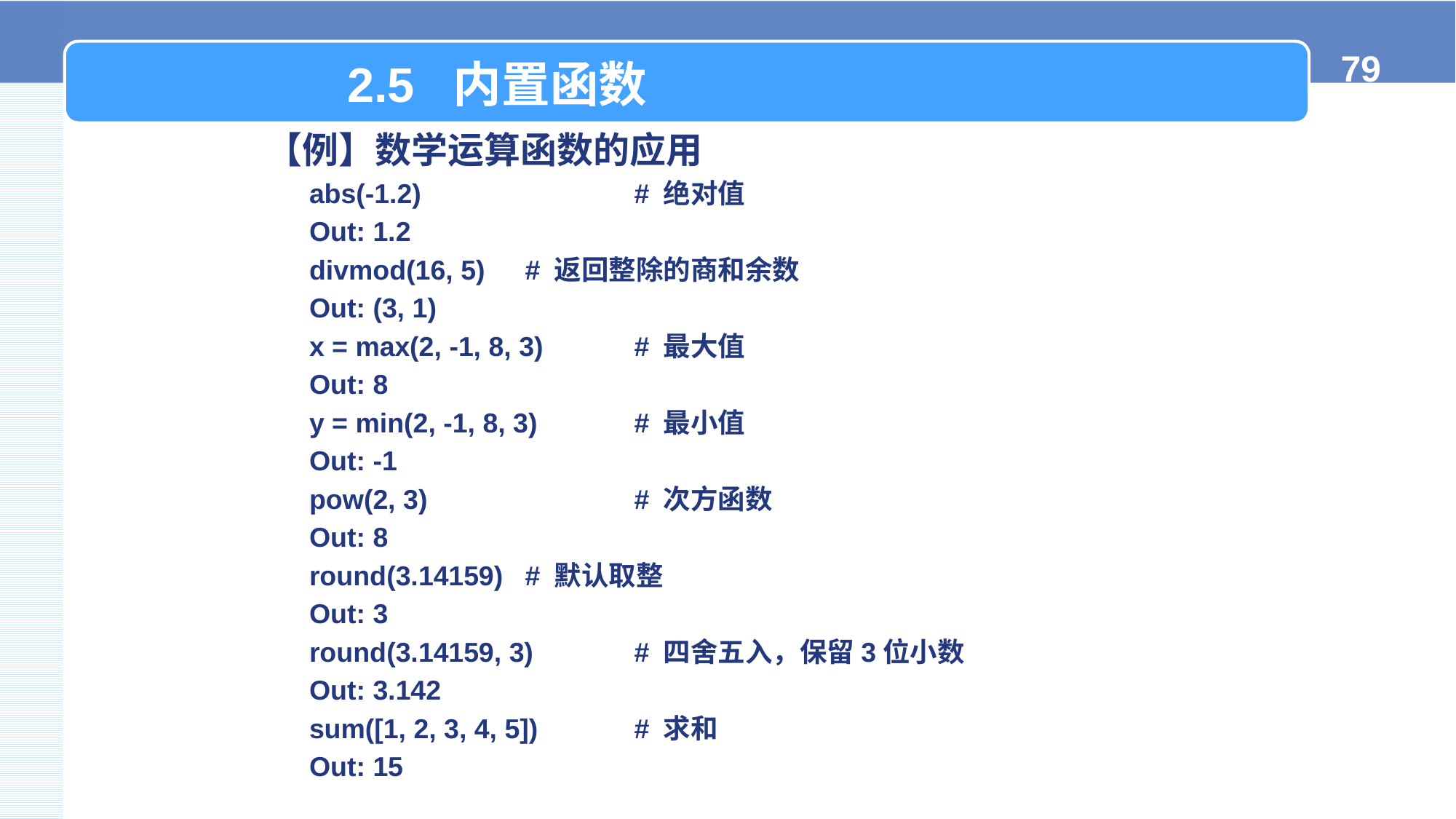

2.5  内置函数
【例】数学运算函数的应用
abs(-1.2)		# 绝对值
Out: 1.2
divmod(16, 5) 	# 返回整除的商和余数
Out: (3, 1)
x = max(2, -1, 8, 3)	# 最大值
Out: 8
y = min(2, -1, 8, 3)	# 最小值
Out: -1
pow(2, 3)		# 次方函数
Out: 8
round(3.14159)	# 默认取整
Out: 3
round(3.14159, 3)	# 四舍五入，保留3位小数
Out: 3.142
sum([1, 2, 3, 4, 5])	# 求和
Out: 15